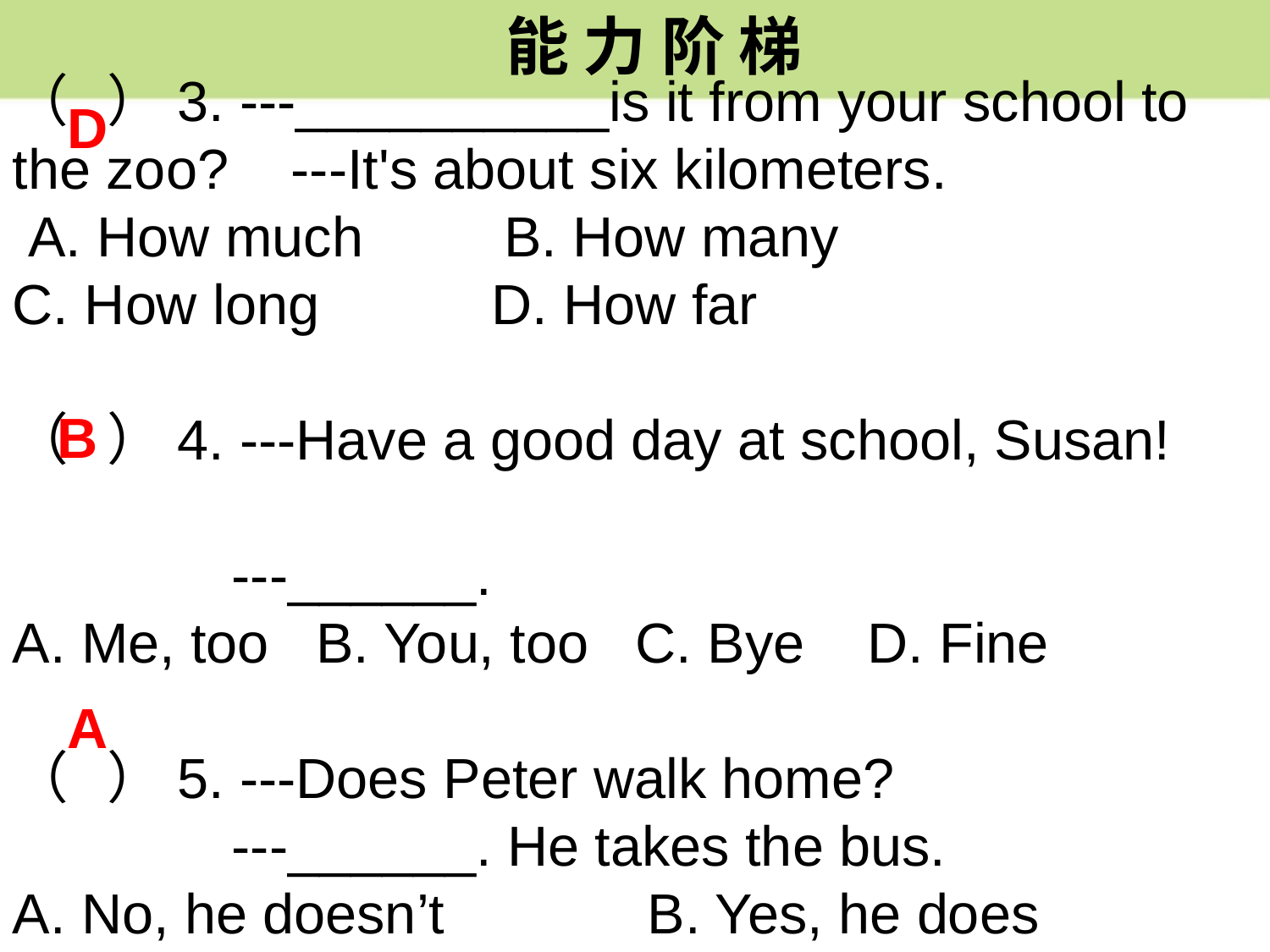

能 力 阶 梯
（   ）3. ---__________is it from your school to the zoo?    ---It's about six kilometers.
 A. How much         B. How many
C. How long           D. How far

（   ）4. ---Have a good day at school, Susan!
              ---______.
A. Me, too   B. You, too   C. Bye    D. Fine

（   ）5. ---Does Peter walk home?
              ---______. He takes the bus.
A. No, he doesn’t      	B. Yes, he does
C. No, he isn’t        	        D. Yes, he is
D
B
A